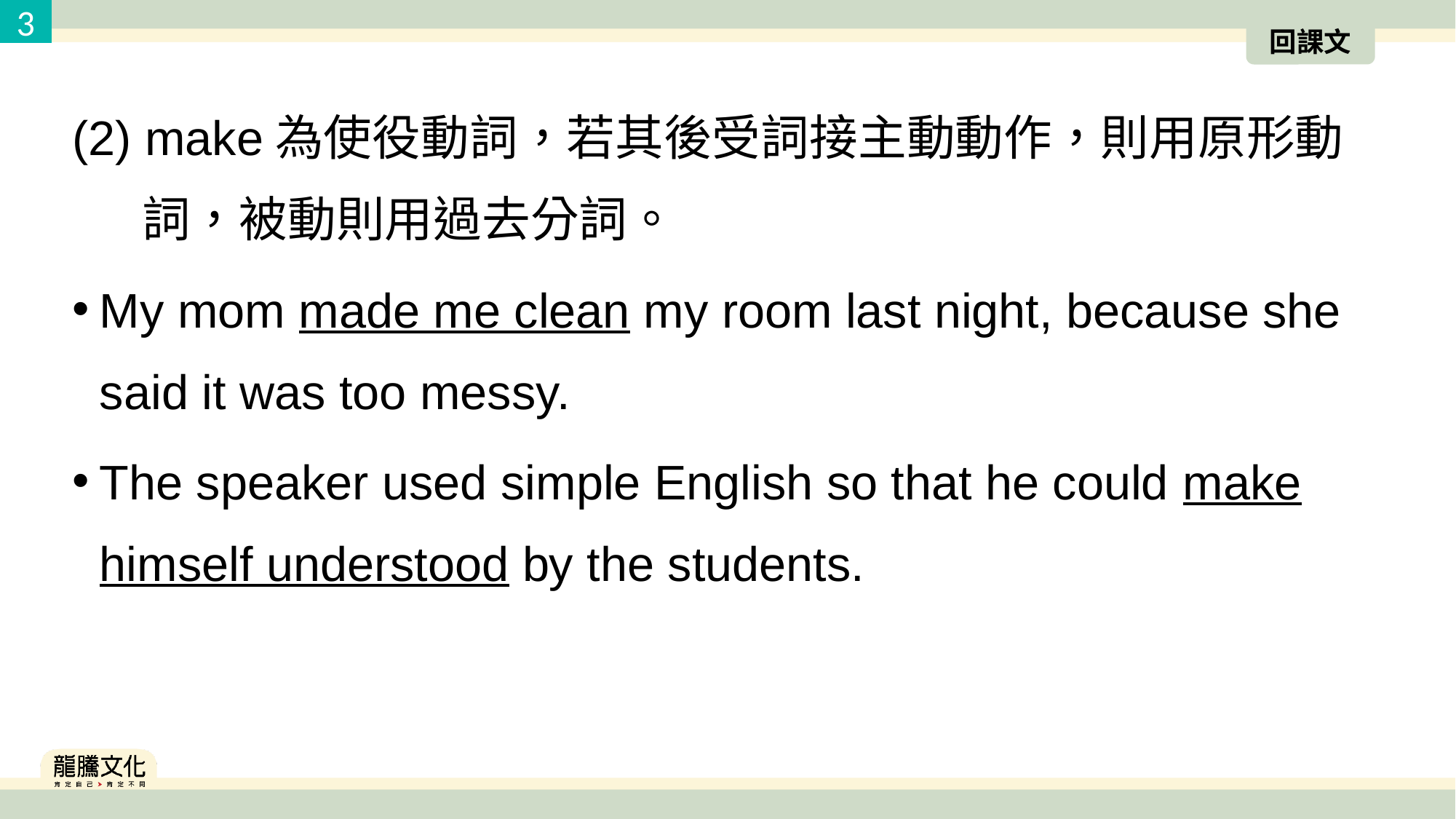

3
回課文
(2) make為使役動詞，若其後受詞接主動動作，則用原形動詞，被動則用過去分詞。
My mom made me clean my room last night, because she said it was too messy.
The speaker used simple English so that he could make himself understood by the students.